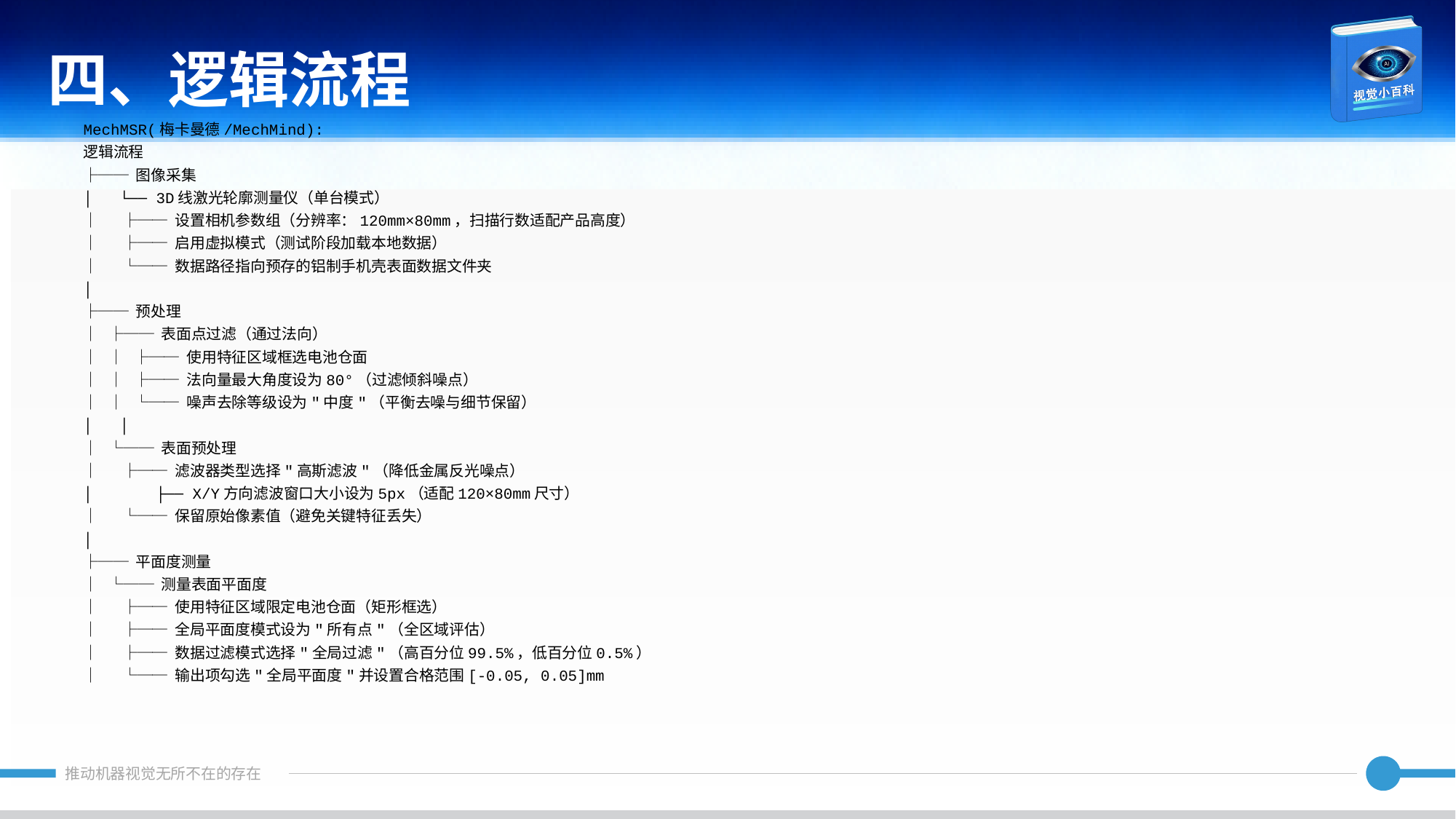

四、逻辑流程

MechMSR(梅卡曼德/MechMind):
逻辑流程
├── 图像采集
│   └── 3D线激光轮廓测量仪（单台模式）
│       ├── 设置相机参数组（分辨率：120mm×80mm，扫描行数适配产品高度）
│       ├── 启用虚拟模式（测试阶段加载本地数据）
│       └── 数据路径指向预存的铝制手机壳表面数据文件夹
│
├── 预处理
│   ├── 表面点过滤（通过法向）
│   │   ├── 使用特征区域框选电池仓面
│   │   ├── 法向量最大角度设为80°（过滤倾斜噪点）
│   │   └── 噪声去除等级设为"中度"（平衡去噪与细节保留）
│   │
│   └── 表面预处理
│       ├── 滤波器类型选择"高斯滤波"（降低金属反光噪点）
│       ├── X/Y方向滤波窗口大小设为5px（适配120×80mm尺寸）
│       └── 保留原始像素值（避免关键特征丢失）
│
├── 平面度测量
│   └── 测量表面平面度
│       ├── 使用特征区域限定电池仓面（矩形框选）
│       ├── 全局平面度模式设为"所有点"（全区域评估）
│       ├── 数据过滤模式选择"全局过滤"（高百分位99.5%，低百分位0.5%）
│       └── 输出项勾选"全局平面度"并设置合格范围[-0.05, 0.05]mm
8